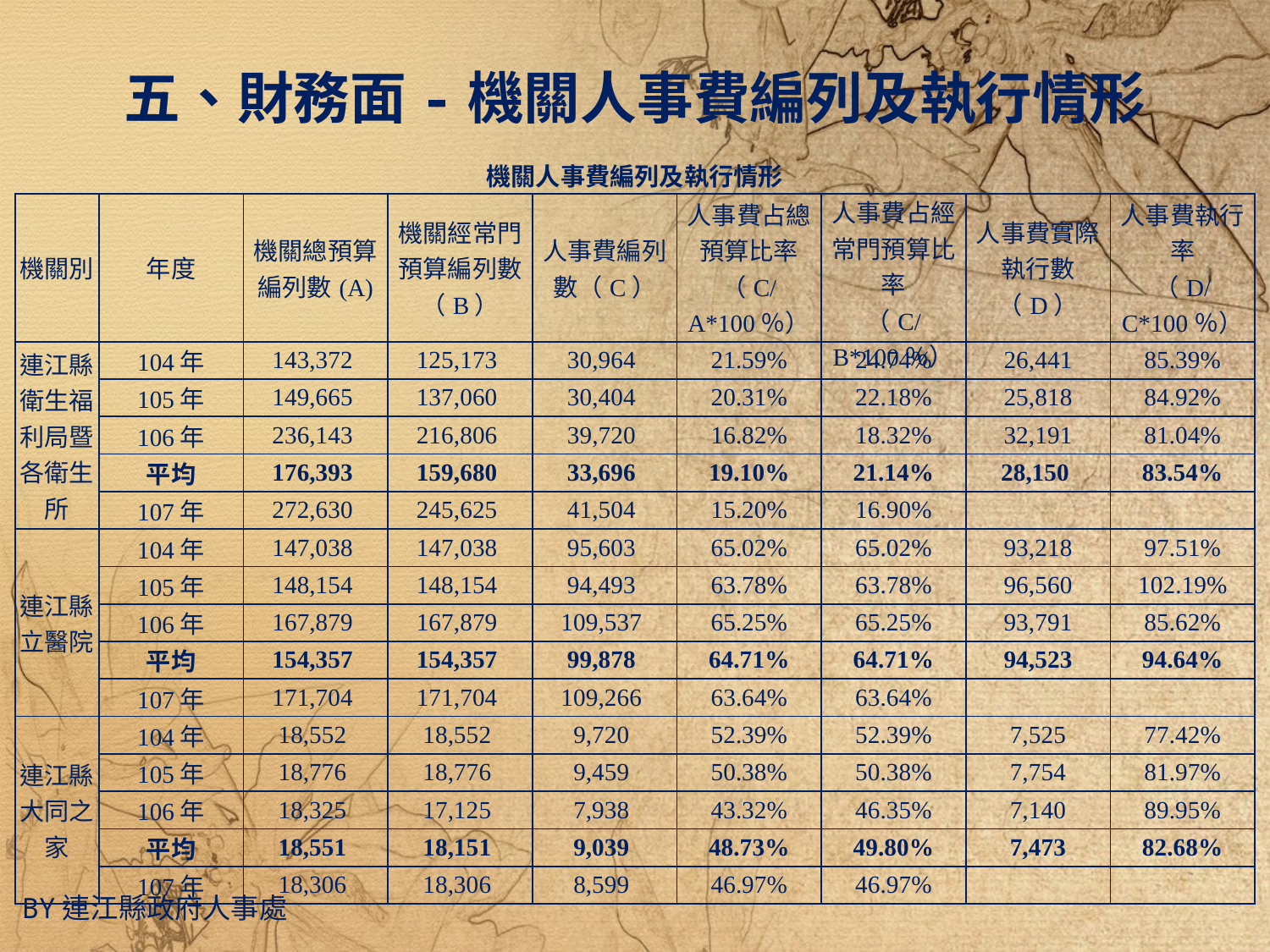

五、財務面-機關人事費編列及執行情形
| 機關人事費編列及執行情形 |  |  |  |  |  |  |  |  |
| --- | --- | --- | --- | --- | --- | --- | --- | --- |
| 機關別 | 年度 | 機關總預算編列數(A) | 機關經常門預算編列數（B） | 人事費編列數（C） | 人事費占總預算比率 （C/A\*100％） | 人事費占經常門預算比率 （C/B\*100％） | 人事費實際執行數（D） | 人事費執行率 （D/C\*100％） |
| 連江縣衛生福利局暨各衛生所 | 104年 | 143,372 | 125,173 | 30,964 | 21.59% | 24.74% | 26,441 | 85.39% |
|  | 105年 | 149,665 | 137,060 | 30,404 | 20.31% | 22.18% | 25,818 | 84.92% |
|  | 106年 | 236,143 | 216,806 | 39,720 | 16.82% | 18.32% | 32,191 | 81.04% |
|  | 平均 | 176,393 | 159,680 | 33,696 | 19.10% | 21.14% | 28,150 | 83.54% |
|  | 107年 | 272,630 | 245,625 | 41,504 | 15.20% | 16.90% |  |  |
| 連江縣立醫院 | 104年 | 147,038 | 147,038 | 95,603 | 65.02% | 65.02% | 93,218 | 97.51% |
|  | 105年 | 148,154 | 148,154 | 94,493 | 63.78% | 63.78% | 96,560 | 102.19% |
|  | 106年 | 167,879 | 167,879 | 109,537 | 65.25% | 65.25% | 93,791 | 85.62% |
|  | 平均 | 154,357 | 154,357 | 99,878 | 64.71% | 64.71% | 94,523 | 94.64% |
|  | 107年 | 171,704 | 171,704 | 109,266 | 63.64% | 63.64% |  |  |
| 連江縣大同之家 | 104年 | 18,552 | 18,552 | 9,720 | 52.39% | 52.39% | 7,525 | 77.42% |
|  | 105年 | 18,776 | 18,776 | 9,459 | 50.38% | 50.38% | 7,754 | 81.97% |
|  | 106年 | 18,325 | 17,125 | 7,938 | 43.32% | 46.35% | 7,140 | 89.95% |
|  | 平均 | 18,551 | 18,151 | 9,039 | 48.73% | 49.80% | 7,473 | 82.68% |
|  | 107年 | 18,306 | 18,306 | 8,599 | 46.97% | 46.97% |  |  |
By連江縣政府人事處